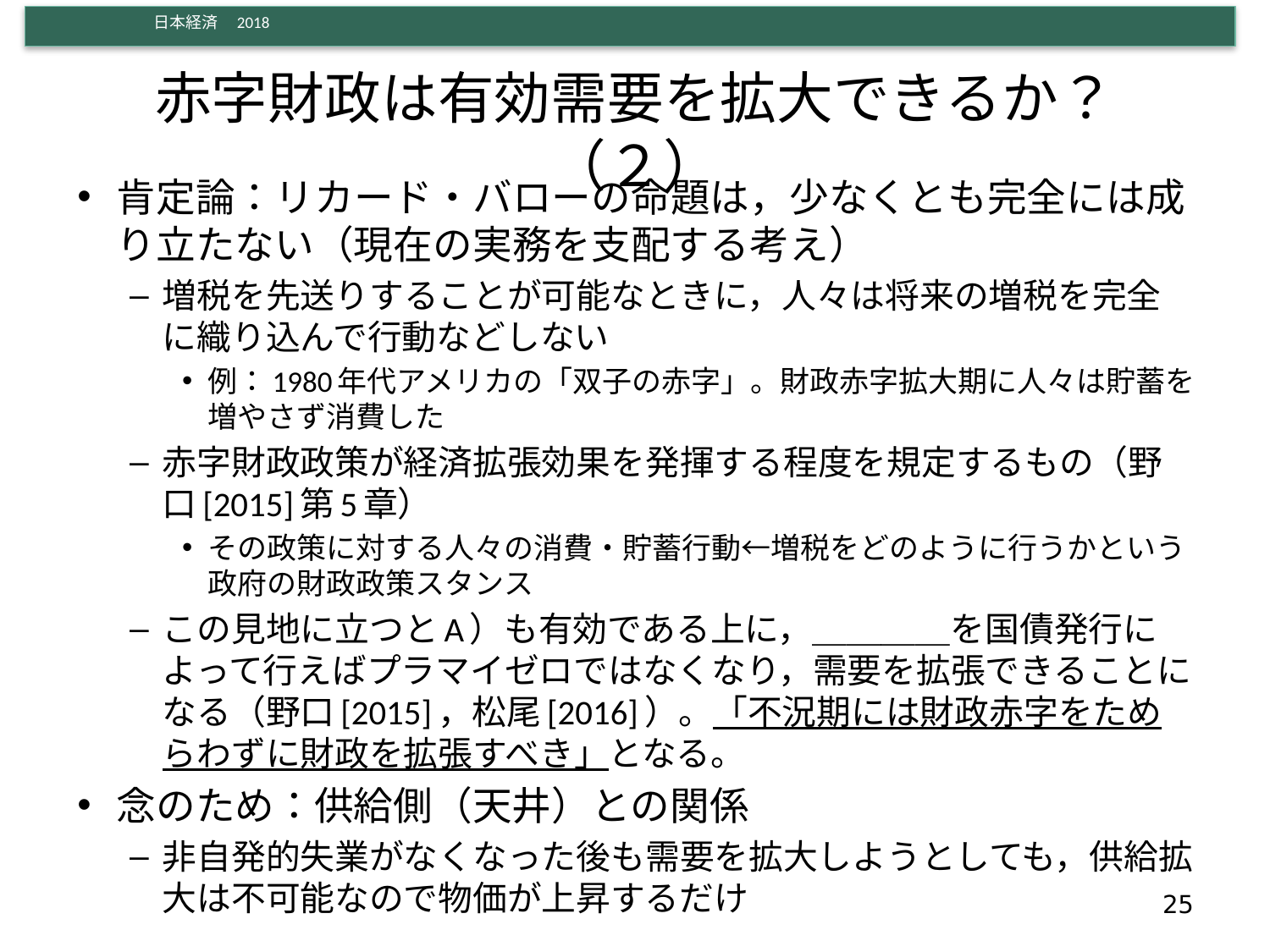

# 赤字財政は有効需要を拡大できるか？（２）
肯定論：リカード・バローの命題は，少なくとも完全には成り立たない（現在の実務を支配する考え）
増税を先送りすることが可能なときに，人々は将来の増税を完全に織り込んで行動などしない
例：1980年代アメリカの「双子の赤字」。財政赤字拡大期に人々は貯蓄を増やさず消費した
赤字財政政策が経済拡張効果を発揮する程度を規定するもの（野口[2015]第5章）
その政策に対する人々の消費・貯蓄行動←増税をどのように行うかという政府の財政政策スタンス
この見地に立つとA）も有効である上に，＿＿＿＿を国債発行によって行えばプラマイゼロではなくなり，需要を拡張できることになる（野口[2015]，松尾[2016]）。「不況期には財政赤字をためらわずに財政を拡張すべき」となる。
念のため：供給側（天井）との関係
非自発的失業がなくなった後も需要を拡大しようとしても，供給拡大は不可能なので物価が上昇するだけ
25